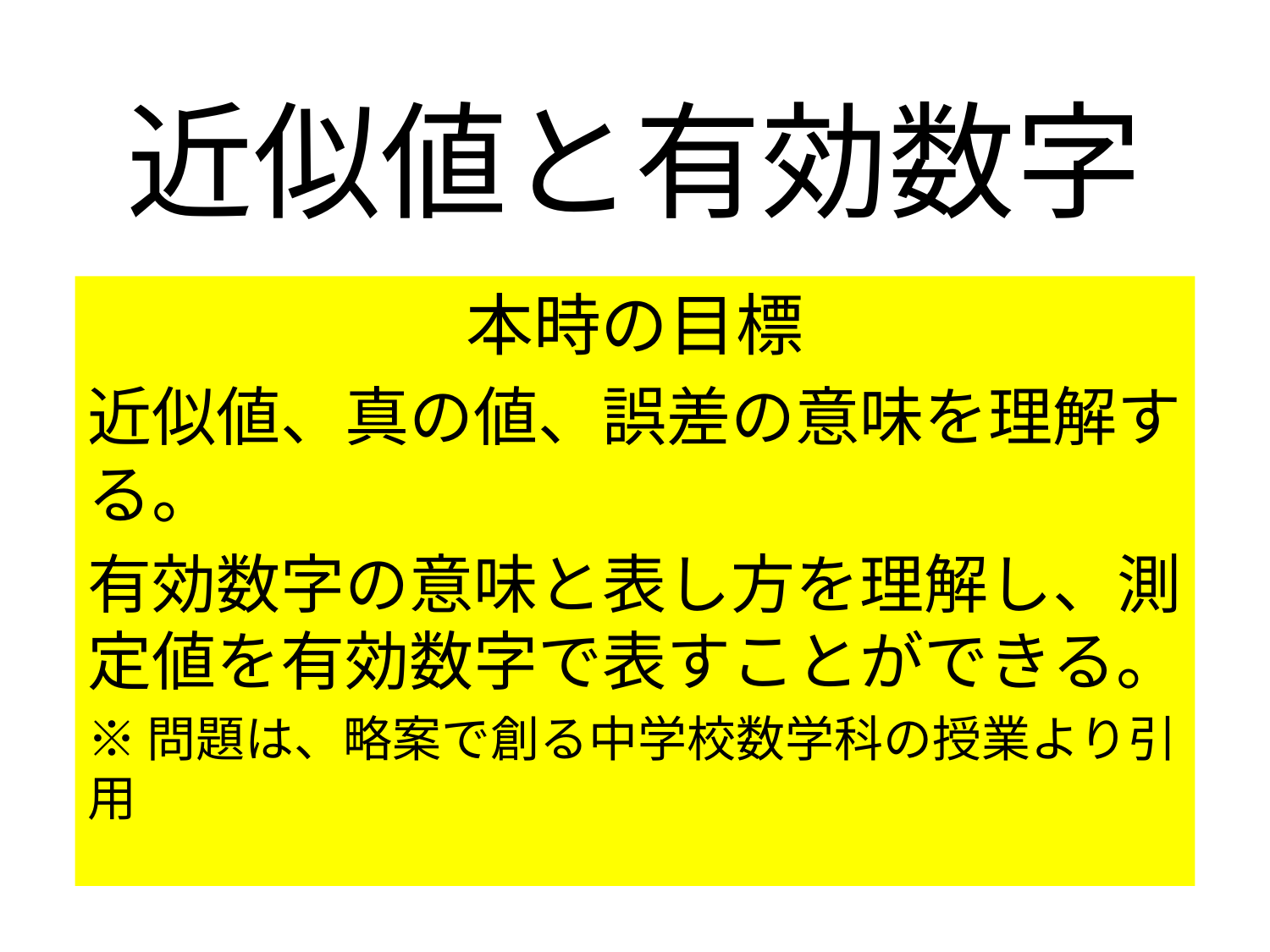

# 近似値と有効数字
本時の目標
近似値、真の値、誤差の意味を理解する。
有効数字の意味と表し方を理解し、測定値を有効数字で表すことができる。
※問題は、略案で創る中学校数学科の授業より引用